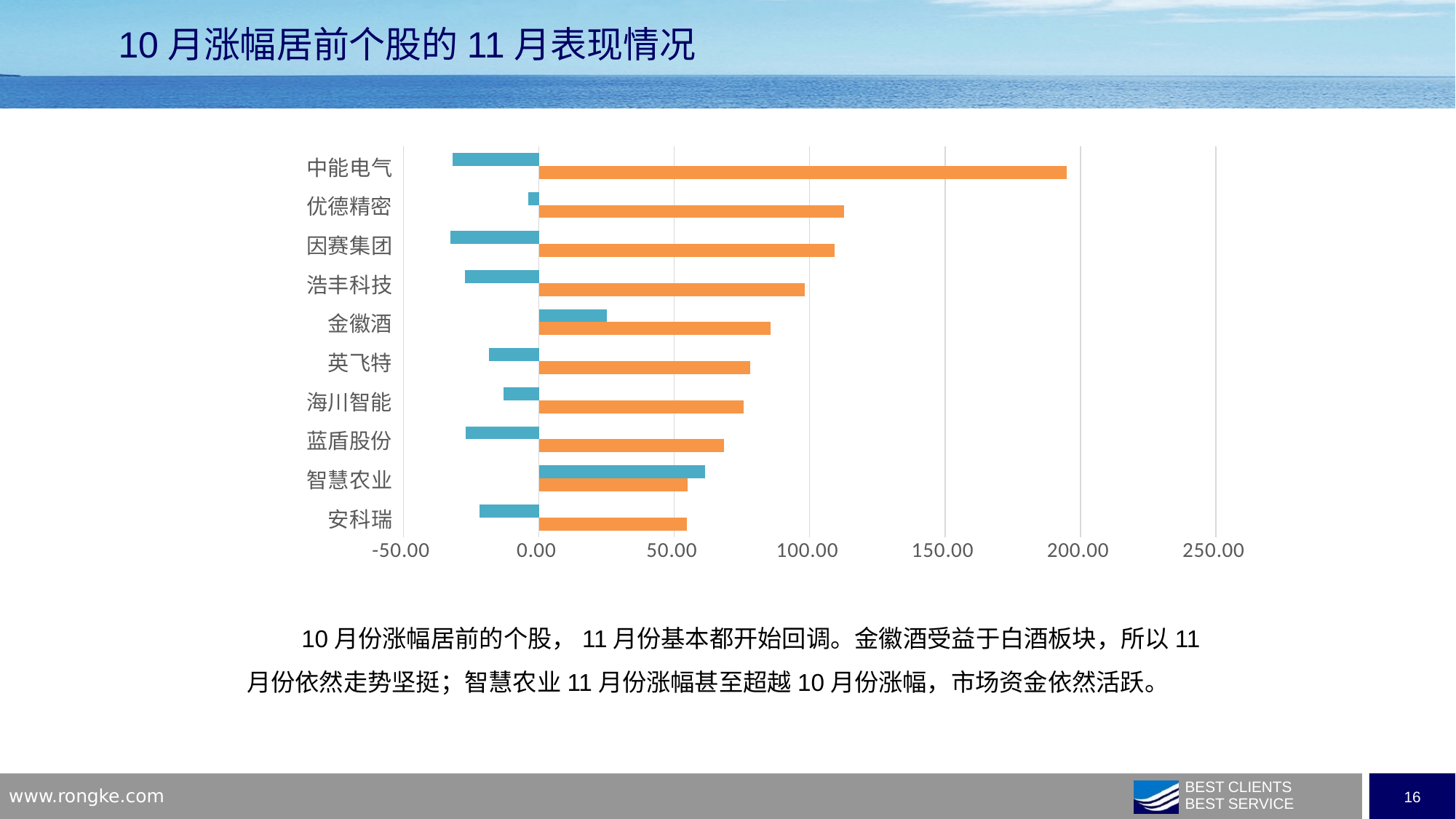

10月涨幅居前个股的11月表现情况

[unsupported chart]

10月份涨幅居前的个股，11月份基本都开始回调。金徽酒受益于白酒板块，所以11月份依然走势坚挺；智慧农业11月份涨幅甚至超越10月份涨幅，市场资金依然活跃。